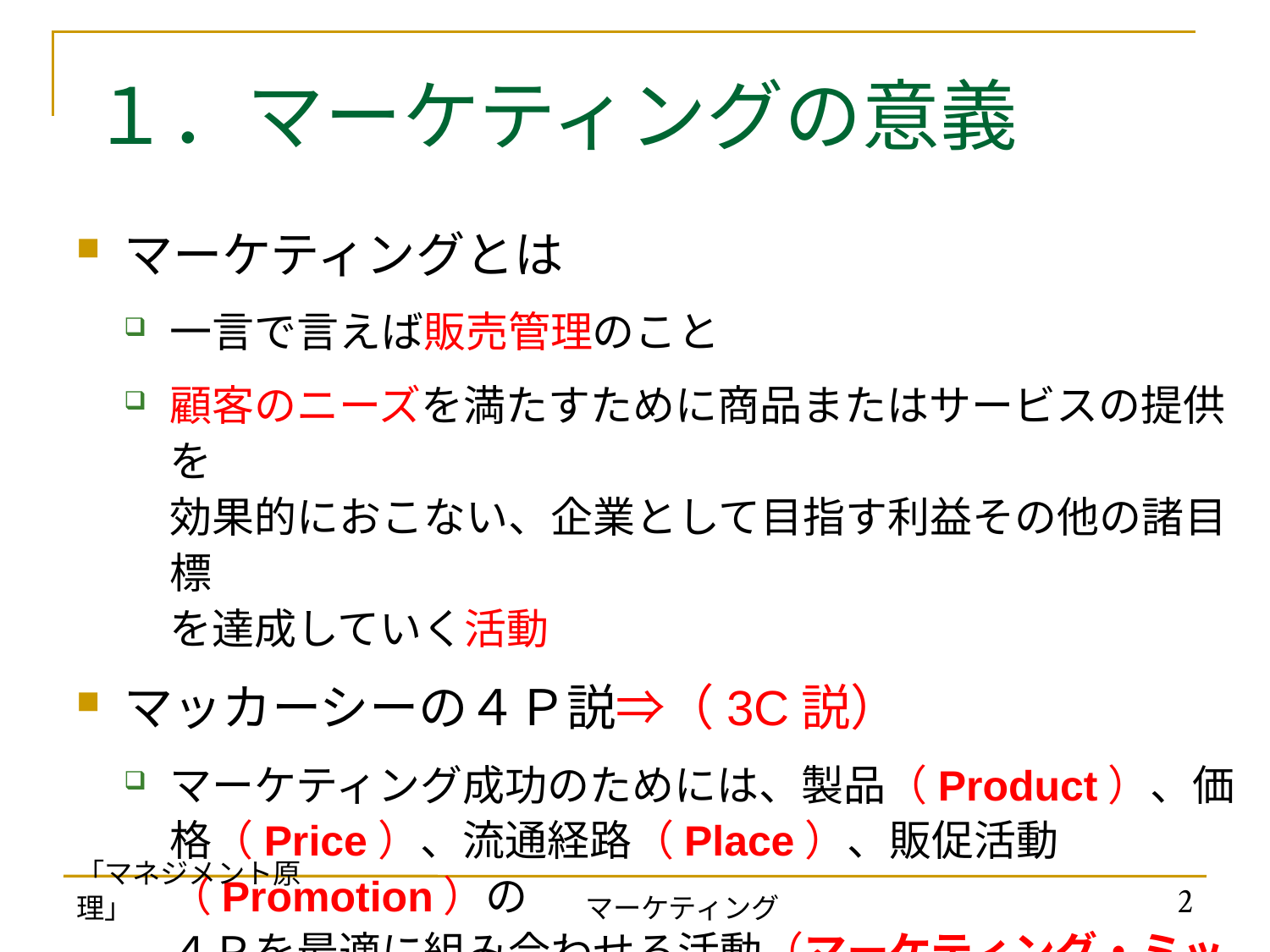

# １．マーケティングの意義
マーケティングとは
一言で言えば販売管理のこと
顧客のニーズを満たすために商品またはサービスの提供を
効果的におこない、企業として目指す利益その他の諸目標
を達成していく活動
マッカーシーの４Ｐ説⇒（3C説）
マーケティング成功のためには、製品（Product）、価格（Price）、流通経路（Place）、販促活動（Promotion）の
４Ｐを最適に組み合わせる活動（マーケティング・ミックス）
が必要
「マネジメント原理」
2
マーケティング